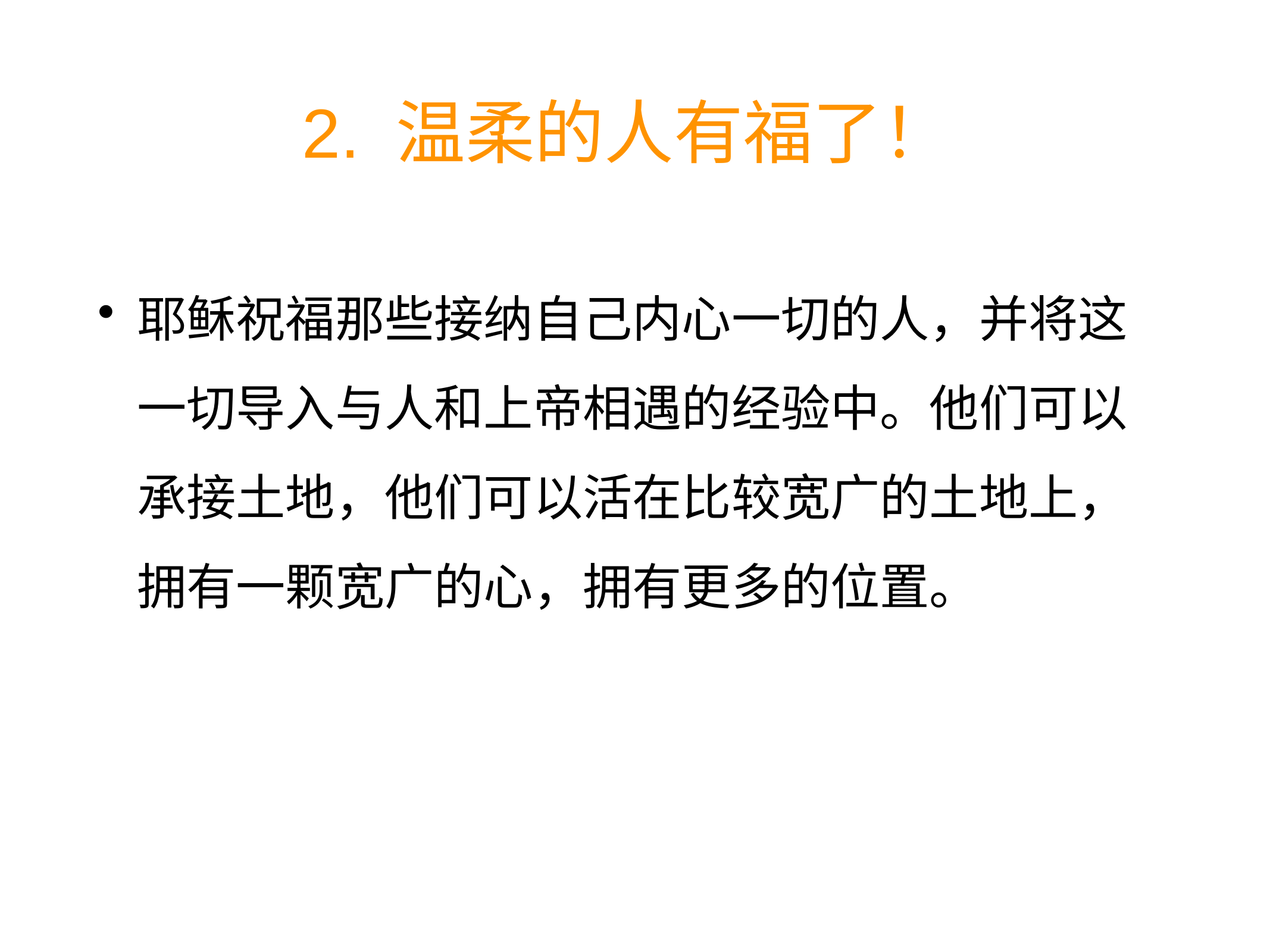

# 2. 温柔的人有福了！
耶稣祝福那些接纳自己内心一切的人，并将这一切导入与人和上帝相遇的经验中。他们可以承接土地，他们可以活在比较宽广的土地上，拥有一颗宽广的心，拥有更多的位置。